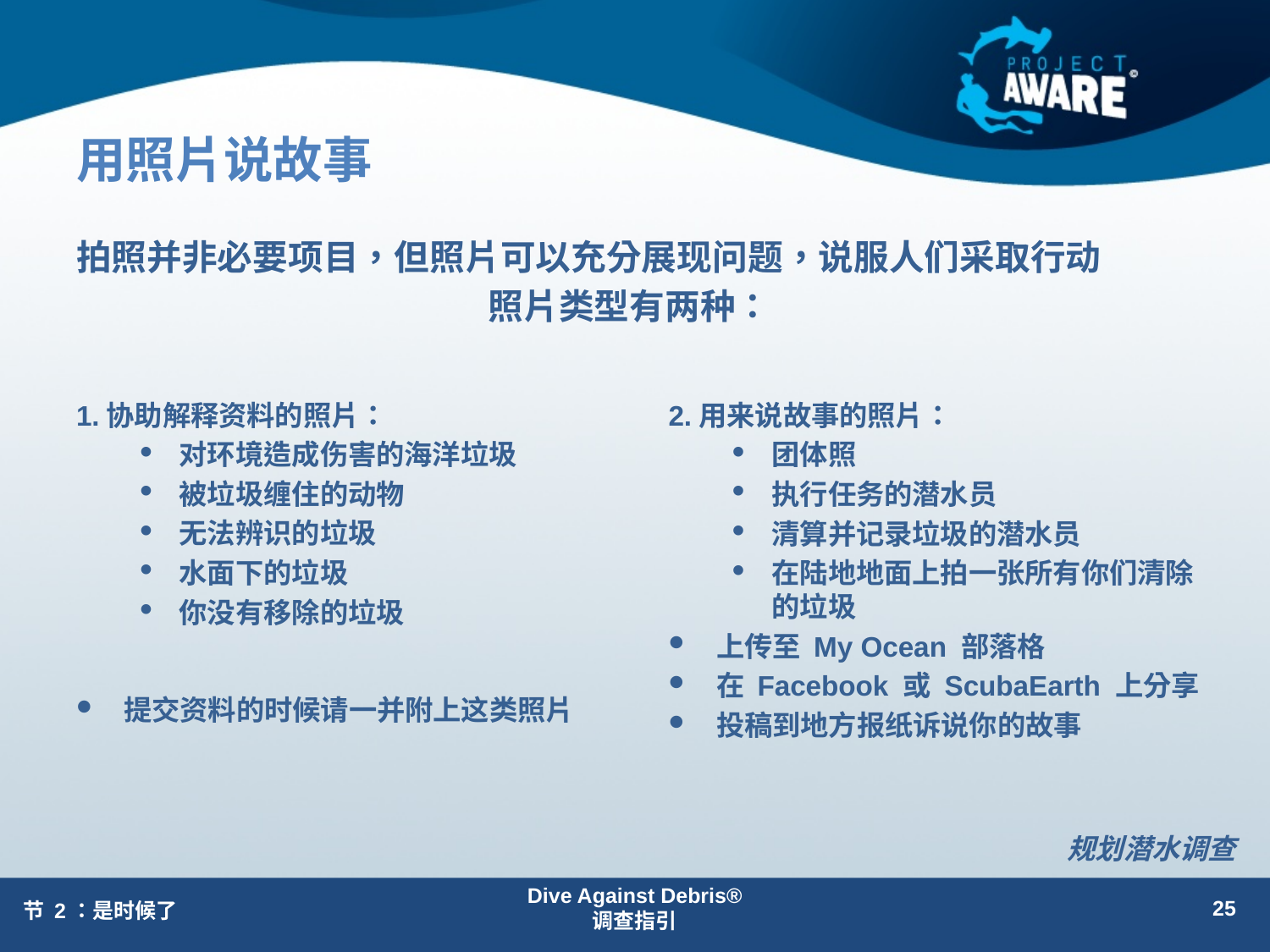

# 用照片说故事
拍照并非必要项目，但照片可以充分展现问题，说服人们采取行动
照片类型有两种：
1.协助解释资料的照片：
对环境造成伤害的海洋垃圾
被垃圾缠住的动物
无法辨识的垃圾
水面下的垃圾
你没有移除的垃圾

提交资料的时候请一并附上这类照片
2.用来说故事的照片：
团体照
执行任务的潜水员
清算并记录垃圾的潜水员
在陆地地面上拍一张所有你们清除的垃圾
上传至 My Ocean 部落格
在 Facebook 或 ScubaEarth 上分享
投稿到地方报纸诉说你的故事
规划潜水调查
Dive Against Debris®
调查指引
25
节 2：是时候了